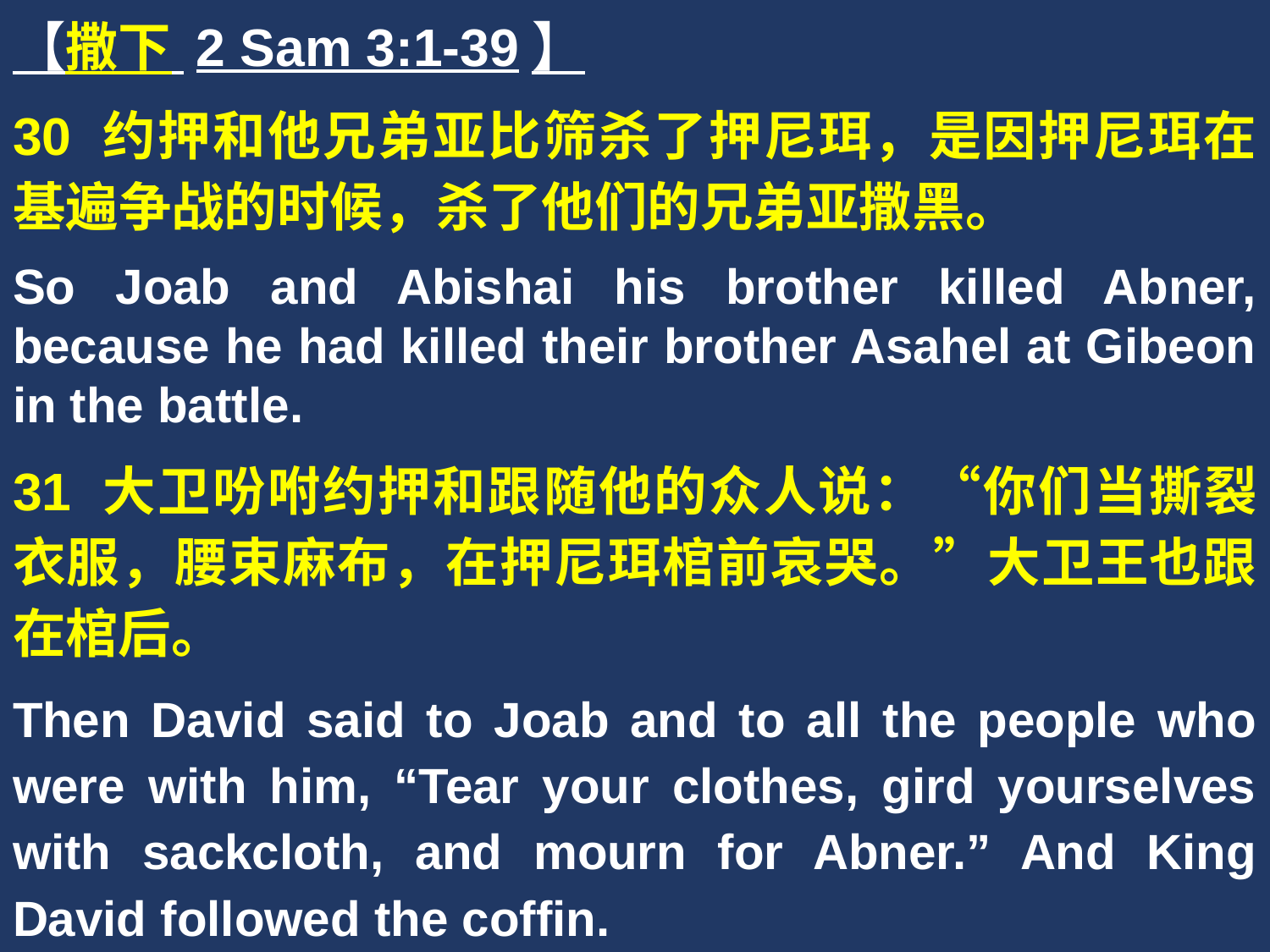

【撒下 2 Sam 3:1-39】
30 约押和他兄弟亚比筛杀了押尼珥，是因押尼珥在基遍争战的时候，杀了他们的兄弟亚撒黑。
So Joab and Abishai his brother killed Abner, because he had killed their brother Asahel at Gibeon in the battle.
31 大卫吩咐约押和跟随他的众人说：“你们当撕裂衣服，腰束麻布，在押尼珥棺前哀哭。”大卫王也跟在棺后。
Then David said to Joab and to all the people who were with him, “Tear your clothes, gird yourselves with sackcloth, and mourn for Abner.” And King David followed the coffin.